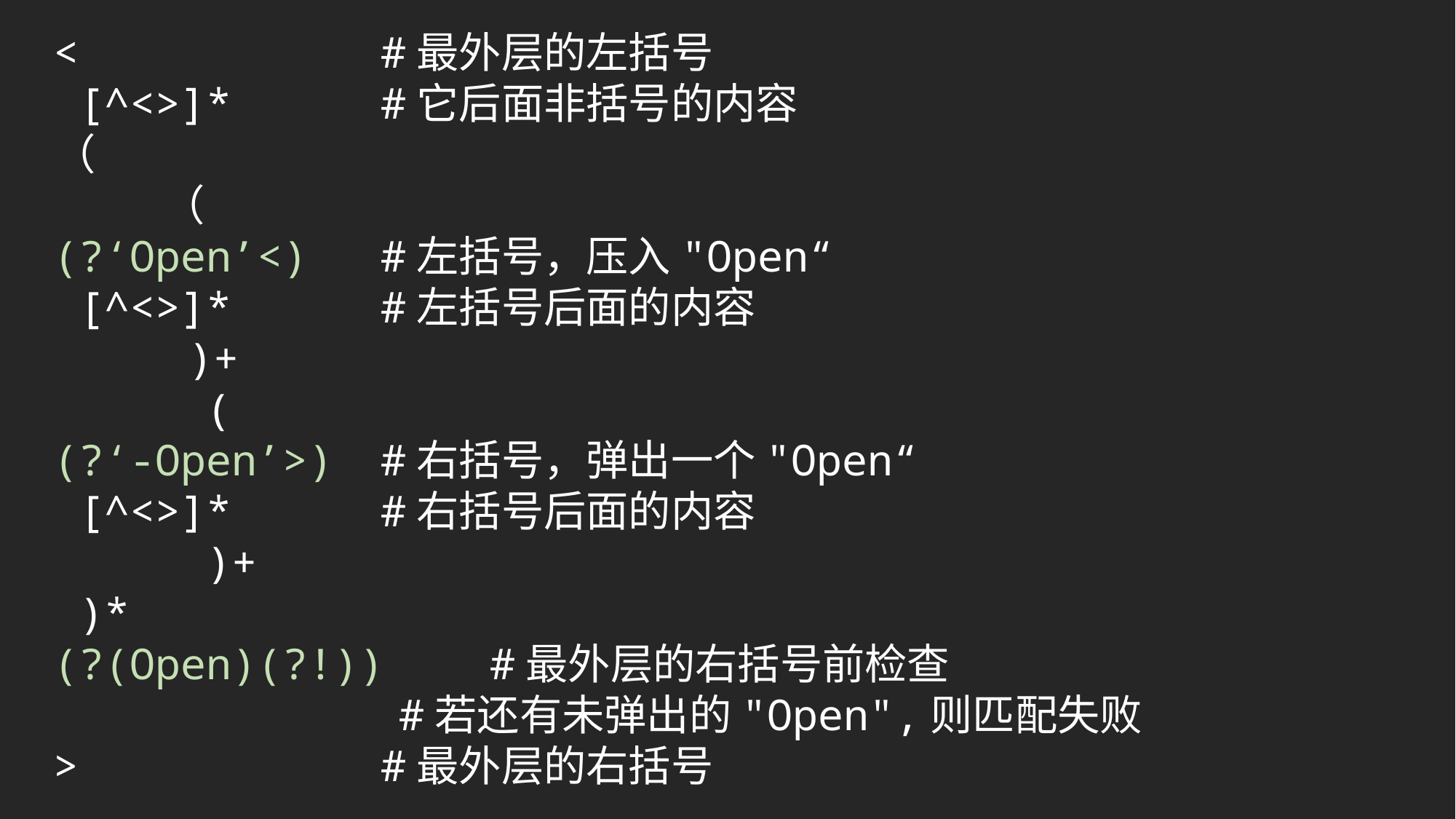

< 			#最外层的左括号
 [^<>]* 		#它后面非括号的内容
（
	（
(?‘Open’<) 	#左括号，压入"Open“
 [^<>]* 		#左括号后面的内容
	 )+
      (
(?‘-Open’>) 	#右括号，弹出一个"Open“
 [^<>]* 		#右括号后面的内容
      )+
 )*
(?(Open)(?!))  	#最外层的右括号前检查
		     #若还有未弹出的"Open",则匹配失败
> 			#最外层的右括号